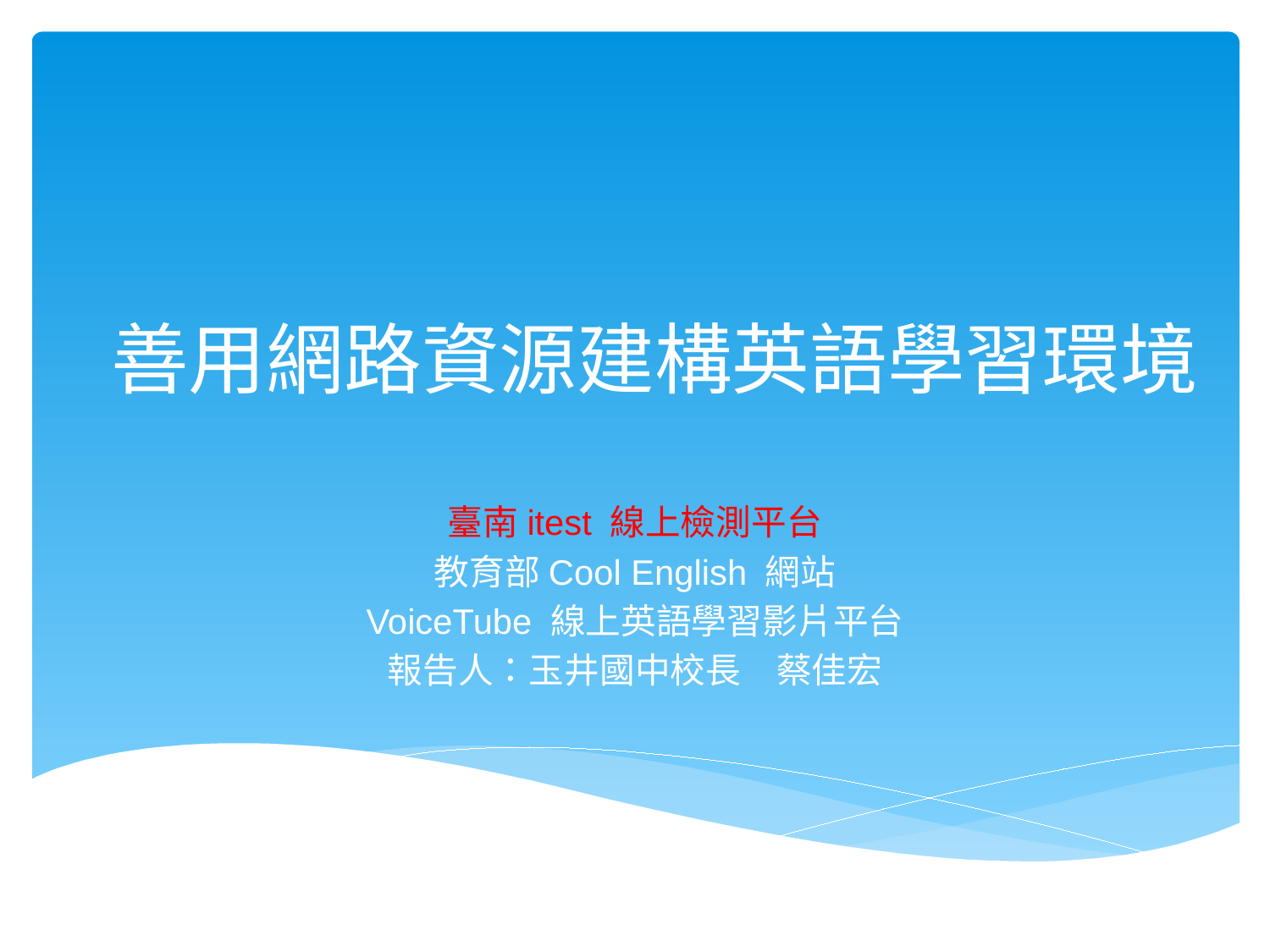

# 善用網路資源建構英語學習環境
臺南itest 線上檢測平台
教育部Cool English 網站
VoiceTube 線上英語學習影片平台
報告人：玉井國中校長　蔡佳宏